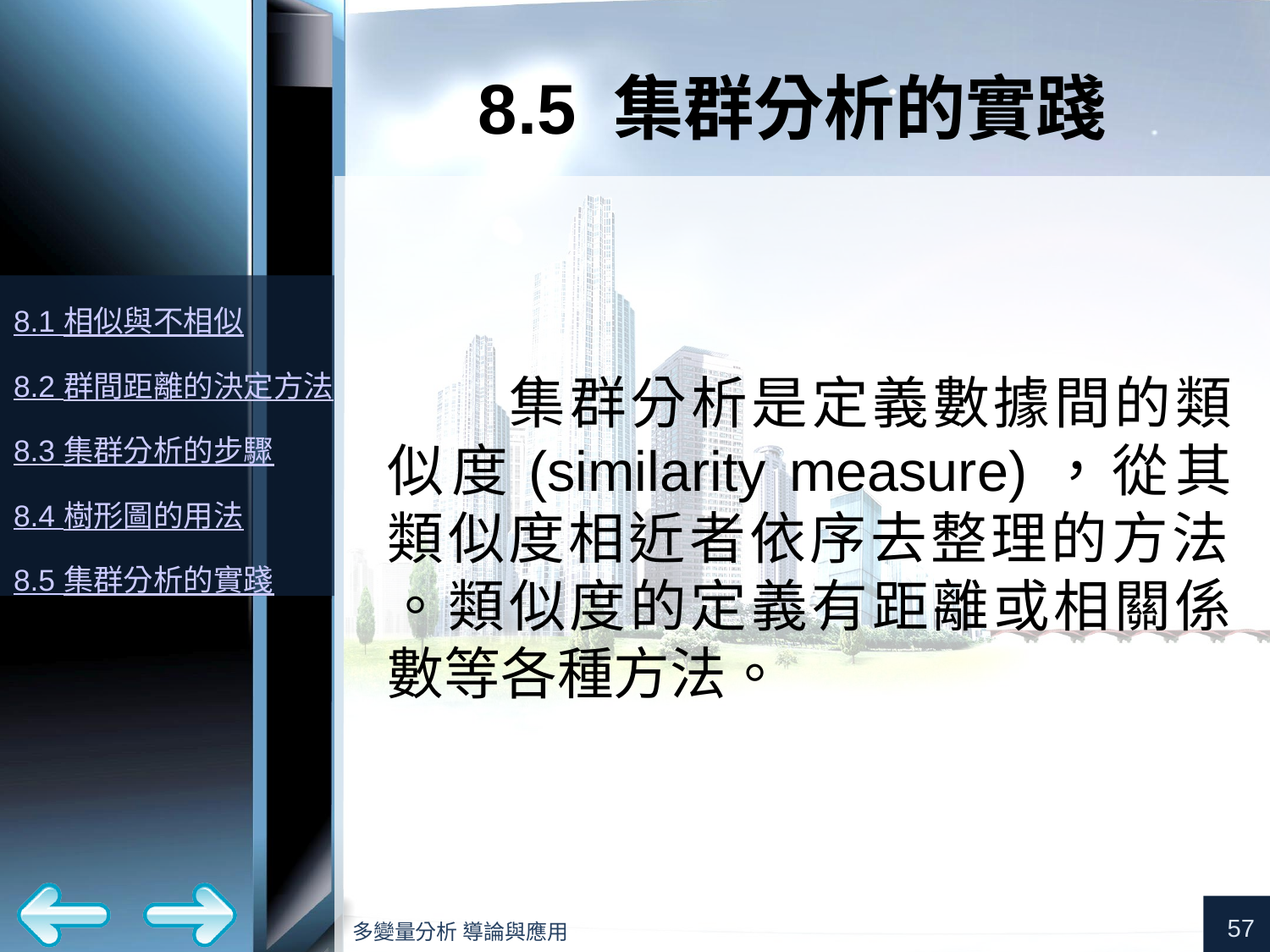

# 8.5 集群分析的實踐
集群分析是定義數據間的類似度(similarity measure)，從其類似度相近者依序去整理的方法
。類似度的定義有距離或相關係數等各種方法。
57
多變量分析 導論與應用